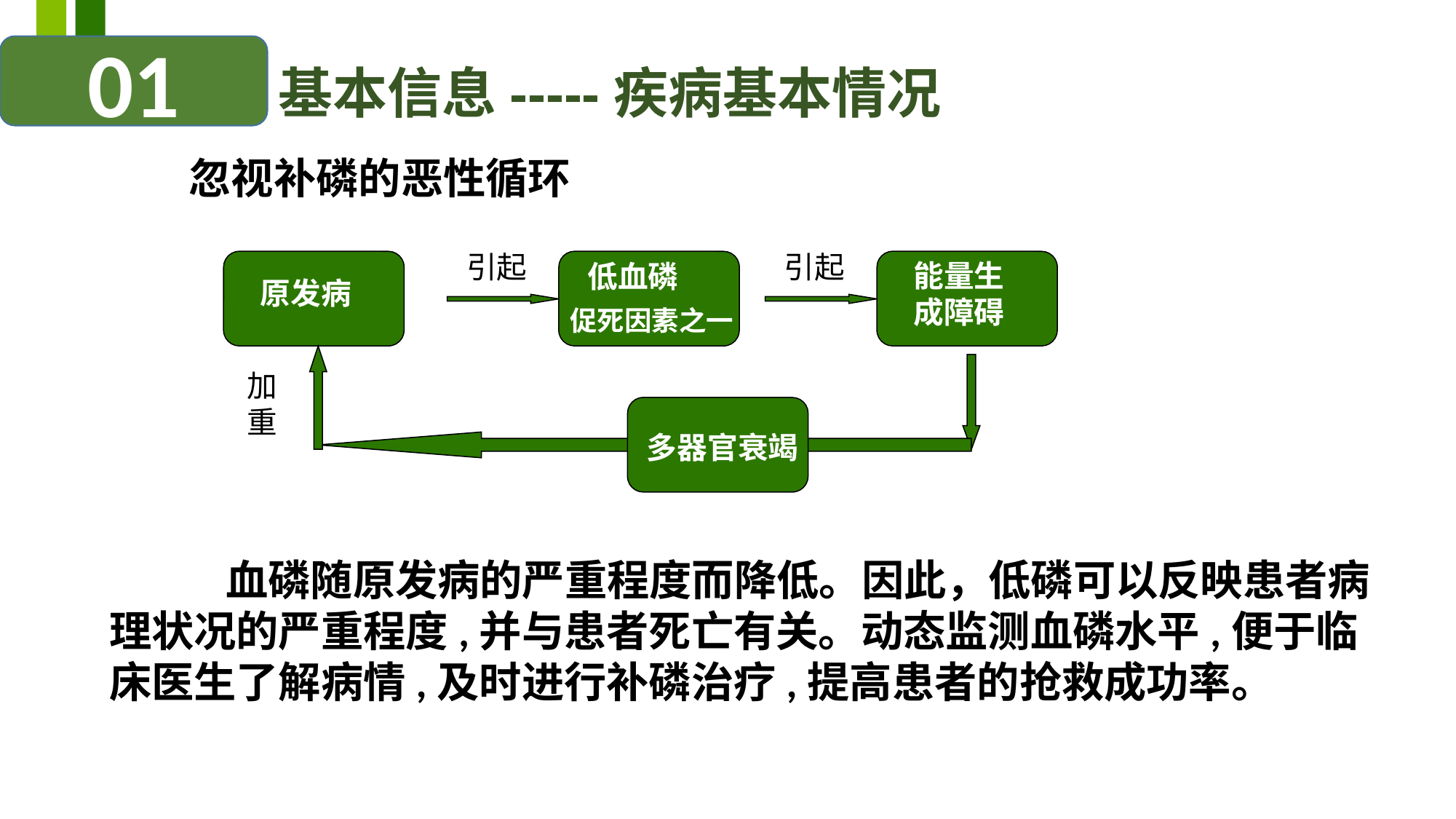

01
基本信息-----疾病基本情况
忽视补磷的恶性循环
引起
引起

能量生成障碍
低血磷
原发病

促死因素之一

加重

多器官衰竭

         血磷随原发病的严重程度而降低。因此，低磷可以反映患者病理状况的严重程度,并与患者死亡有关。动态监测血磷水平,便于临床医生了解病情,及时进行补磷治疗,提高患者的抢救成功率。